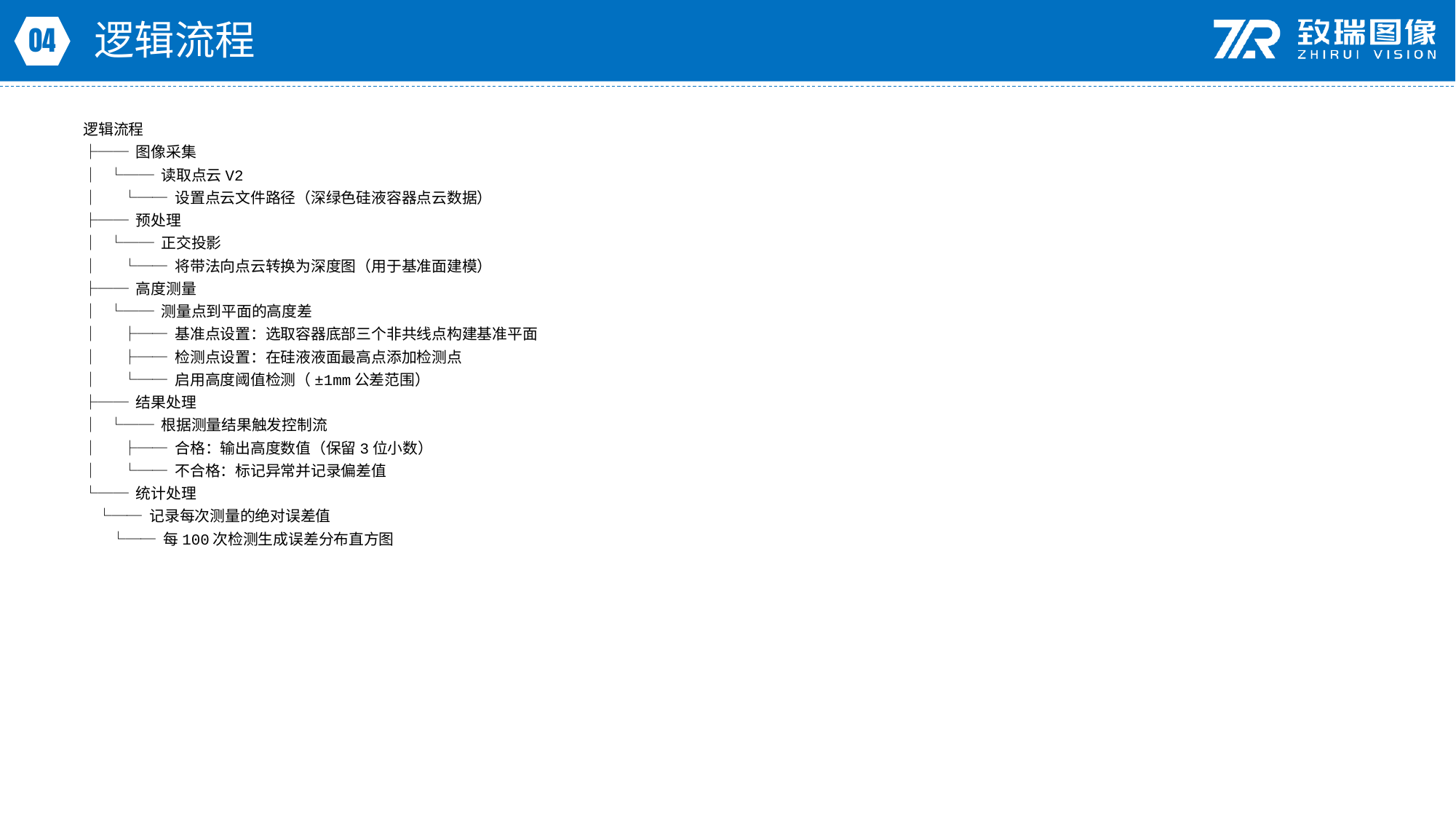

逻辑流程
04

逻辑流程
├── 图像采集
│   └── 读取点云V2
│       └── 设置点云文件路径（深绿色硅液容器点云数据）
├── 预处理
│   └── 正交投影
│       └── 将带法向点云转换为深度图（用于基准面建模）
├── 高度测量
│   └── 测量点到平面的高度差
│       ├── 基准点设置：选取容器底部三个非共线点构建基准平面
│       ├── 检测点设置：在硅液液面最高点添加检测点
│       └── 启用高度阈值检测（±1mm公差范围）
├── 结果处理
│   └── 根据测量结果触发控制流
│       ├── 合格：输出高度数值（保留3位小数）
│       └── 不合格：标记异常并记录偏差值
└── 统计处理
    └── 记录每次测量的绝对误差值
        └── 每100次检测生成误差分布直方图